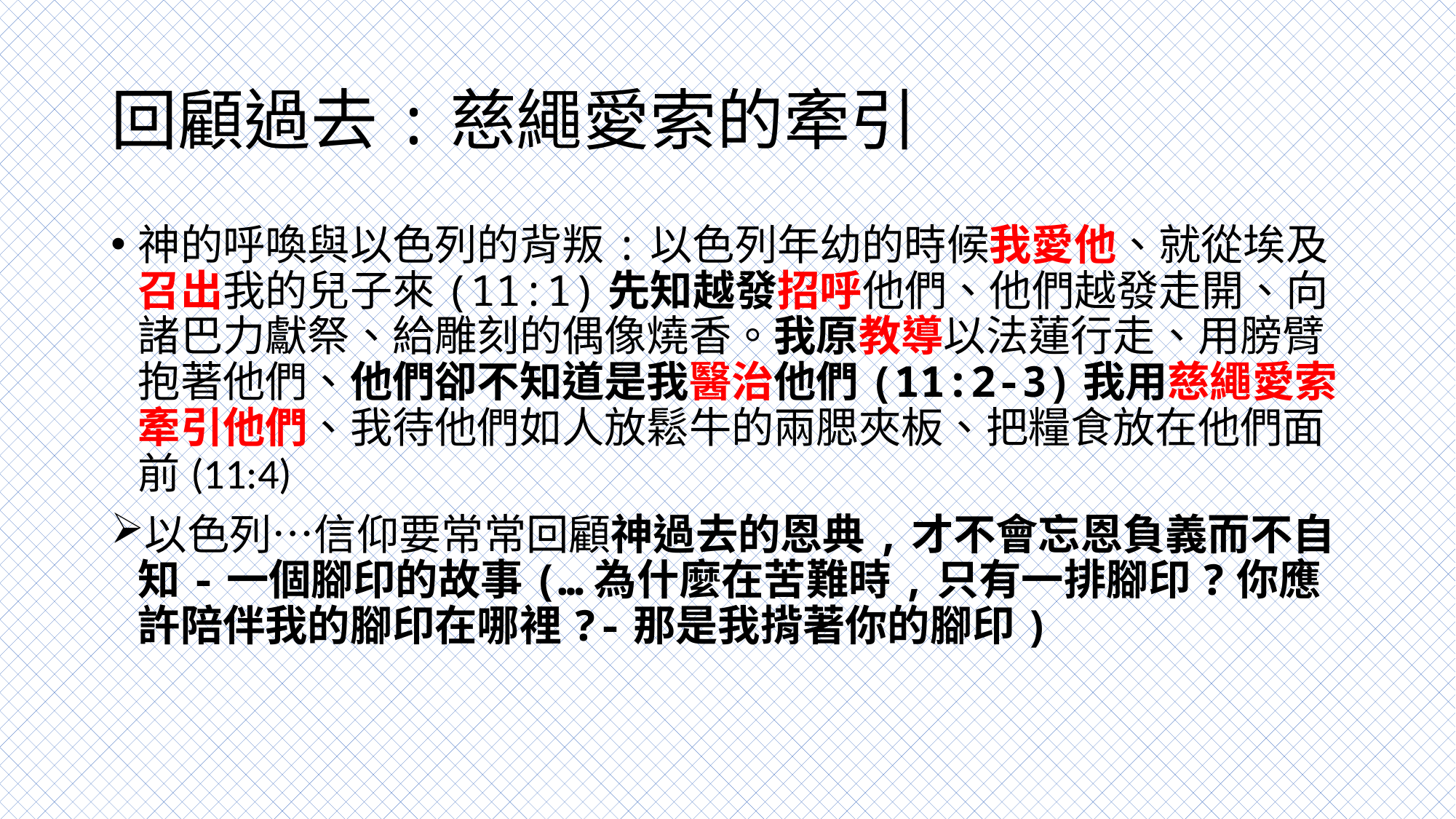

# 回顧過去:慈繩愛索的牽引
神的呼喚與以色列的背叛:以色列年幼的時候我愛他、就從埃及召出我的兒子來(11:1)先知越發招呼他們、他們越發走開、向諸巴力獻祭、給雕刻的偶像燒香。我原教導以法蓮行走、用膀臂抱著他們、他們卻不知道是我醫治他們(11:2-3)我用慈繩愛索牽引他們、我待他們如人放鬆牛的兩腮夾板、把糧食放在他們面前(11:4)
以色列…信仰要常常回顧神過去的恩典,才不會忘恩負義而不自知-一個腳印的故事(…為什麼在苦難時,只有一排腳印?你應許陪伴我的腳印在哪裡?-那是我揹著你的腳印)